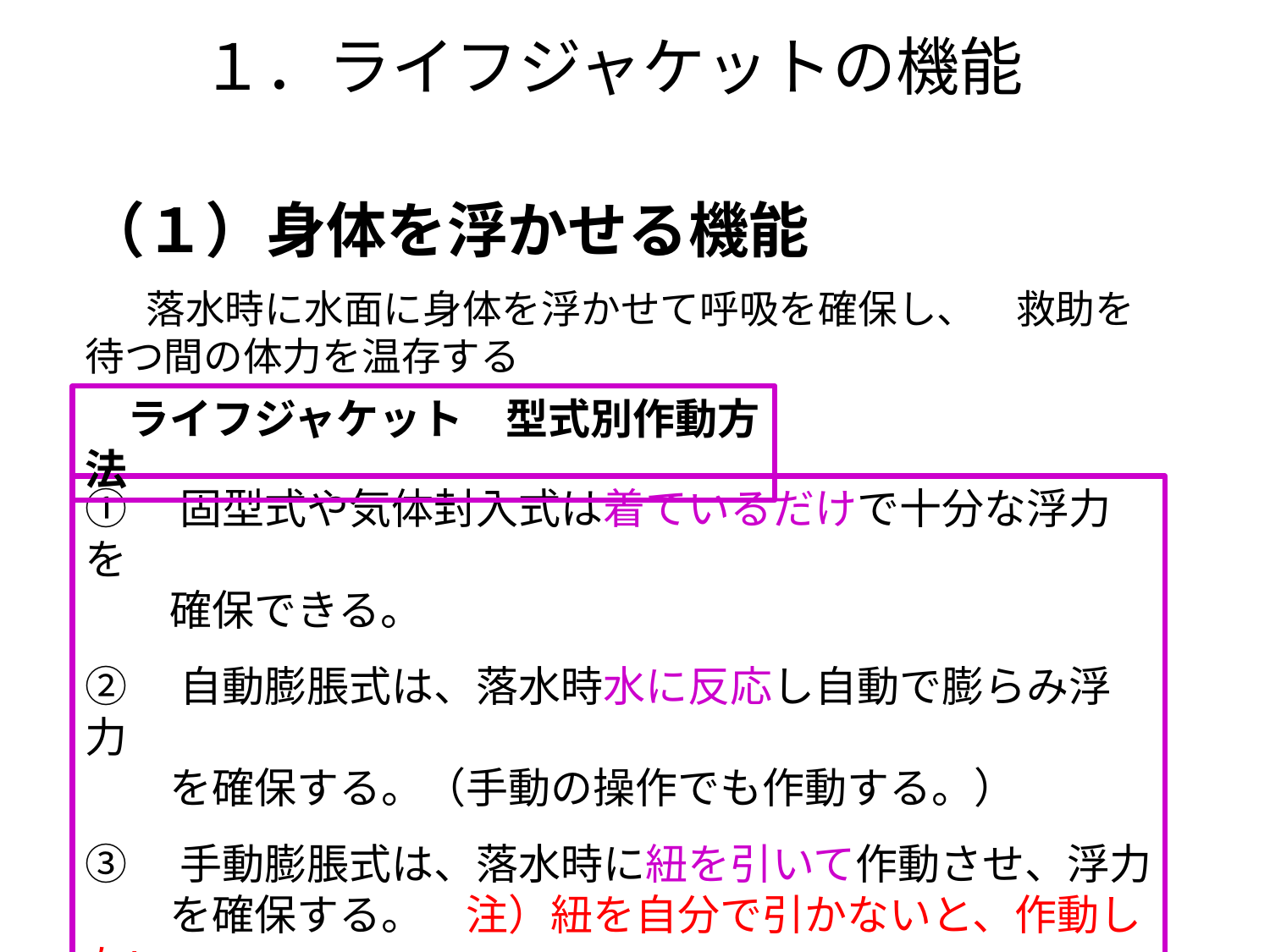

# １．ライフジャケットの機能

（１）身体を浮かせる機能

　　落水時に水面に身体を浮かせて呼吸を確保し、　救助を待つ間の体力を温存する

　ライフジャケット　型式別作動方法
①　固型式や気体封入式は着ているだけで十分な浮力を
　　確保できる。

②　自動膨脹式は、落水時水に反応し自動で膨らみ浮力
　　を確保する。（手動の操作でも作動する。）

③　手動膨脹式は、落水時に紐を引いて作動させ、浮力
　　を確保する。　注）紐を自分で引かないと、作動しない。